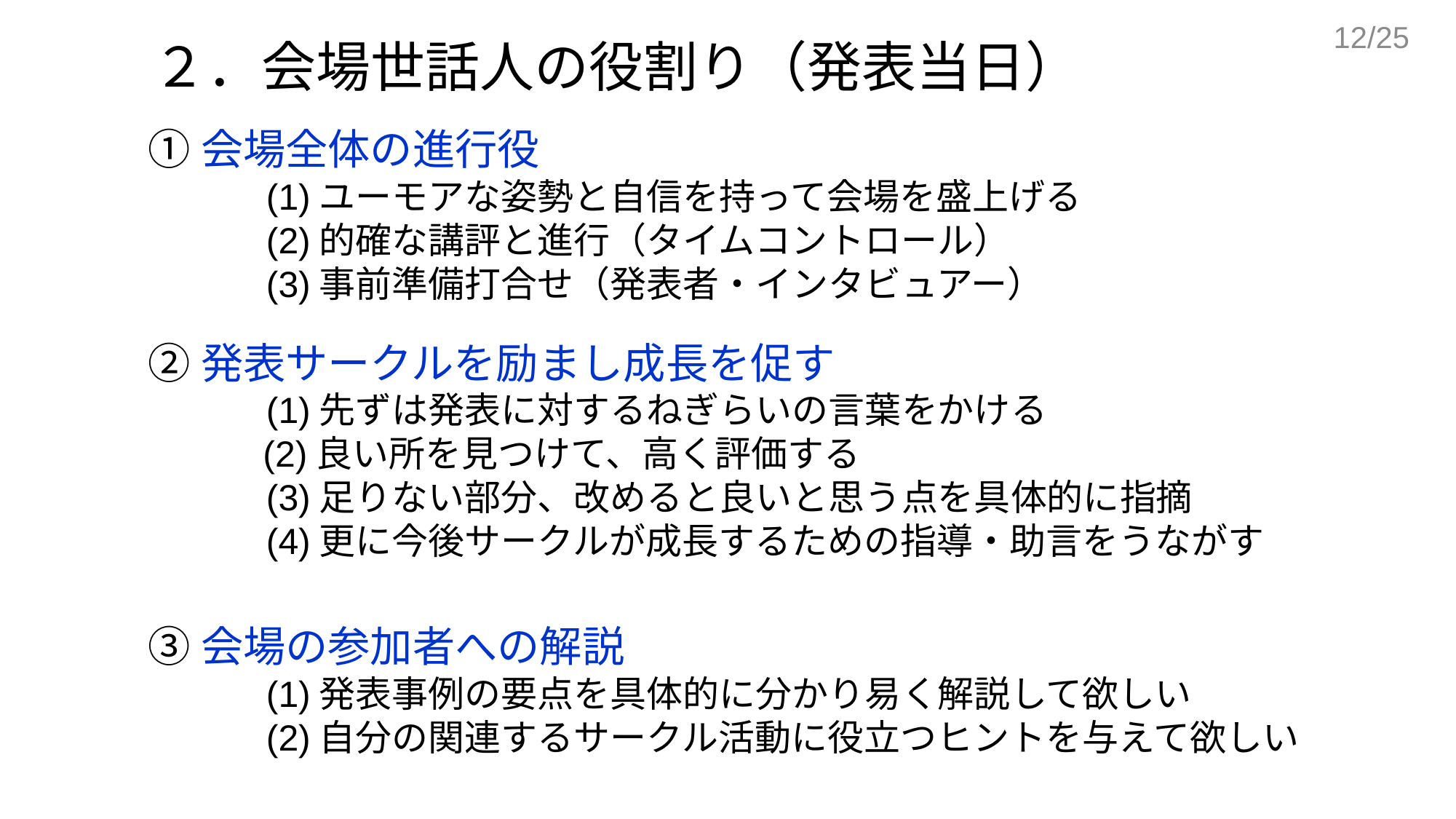

12/25
２．会場世話人の役割り（発表当日）
①会場全体の進行役
　　　(1)ユーモアな姿勢と自信を持って会場を盛上げる
　　　(2)的確な講評と進行（タイムコントロール）
　　　(3)事前準備打合せ（発表者・インタビュアー）

②発表サークルを励まし成長を促す
　　　(1)先ずは発表に対するねぎらいの言葉をかける
   　　(2)良い所を見つけて、高く評価する
　　　(3)足りない部分、改めると良いと思う点を具体的に指摘
　　　(4)更に今後サークルが成長するための指導・助言をうながす

➂会場の参加者への解説
　　　(1)発表事例の要点を具体的に分かり易く解説して欲しい
　　　(2)自分の関連するサークル活動に役立つヒントを与えて欲しい